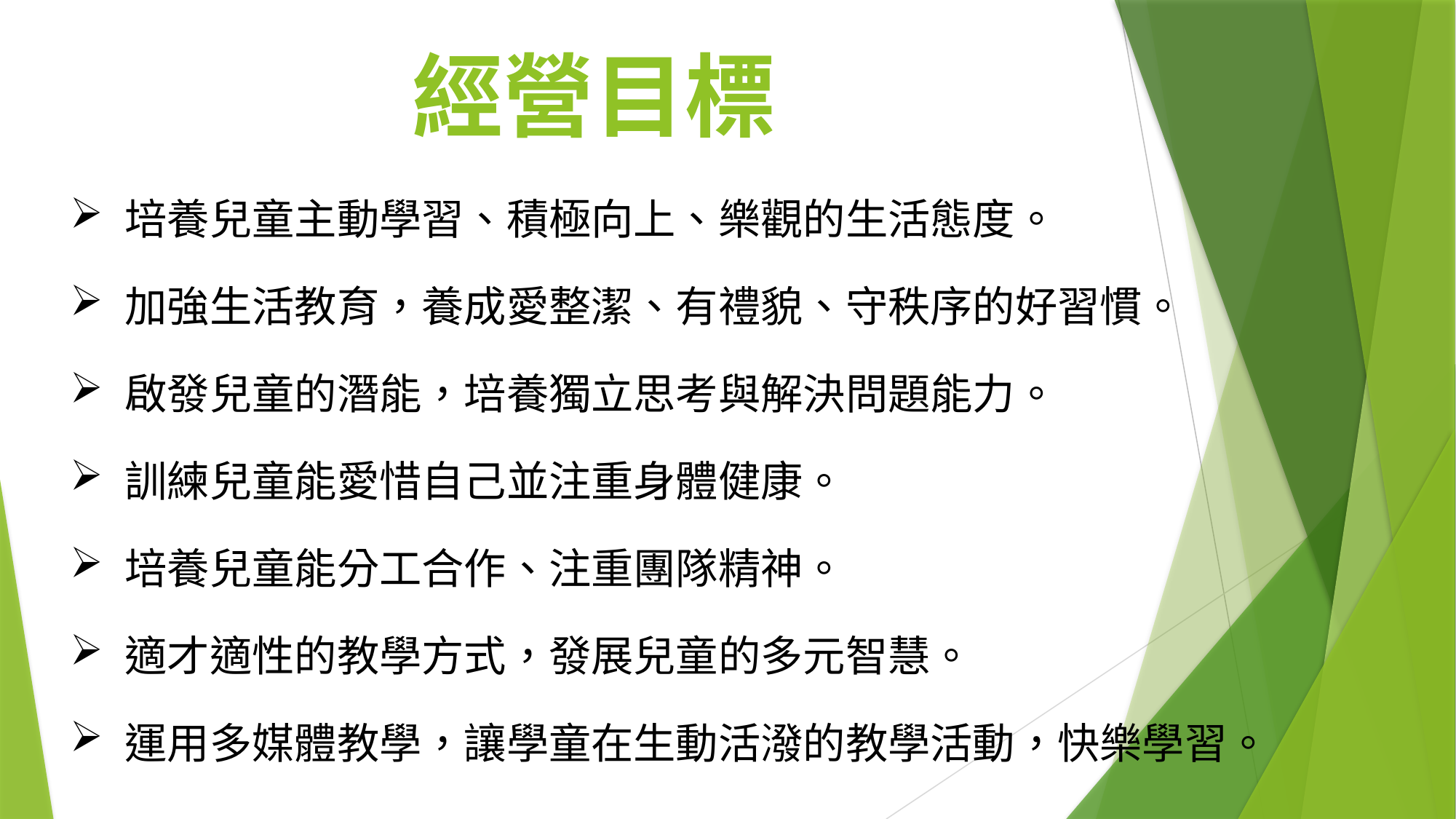

# 經營目標
培養兒童主動學習、積極向上、樂觀的生活態度。
加強生活教育，養成愛整潔、有禮貌、守秩序的好習慣。
啟發兒童的潛能，培養獨立思考與解決問題能力。
訓練兒童能愛惜自己並注重身體健康。
培養兒童能分工合作、注重團隊精神。
適才適性的教學方式，發展兒童的多元智慧。
運用多媒體教學，讓學童在生動活潑的教學活動，快樂學習。